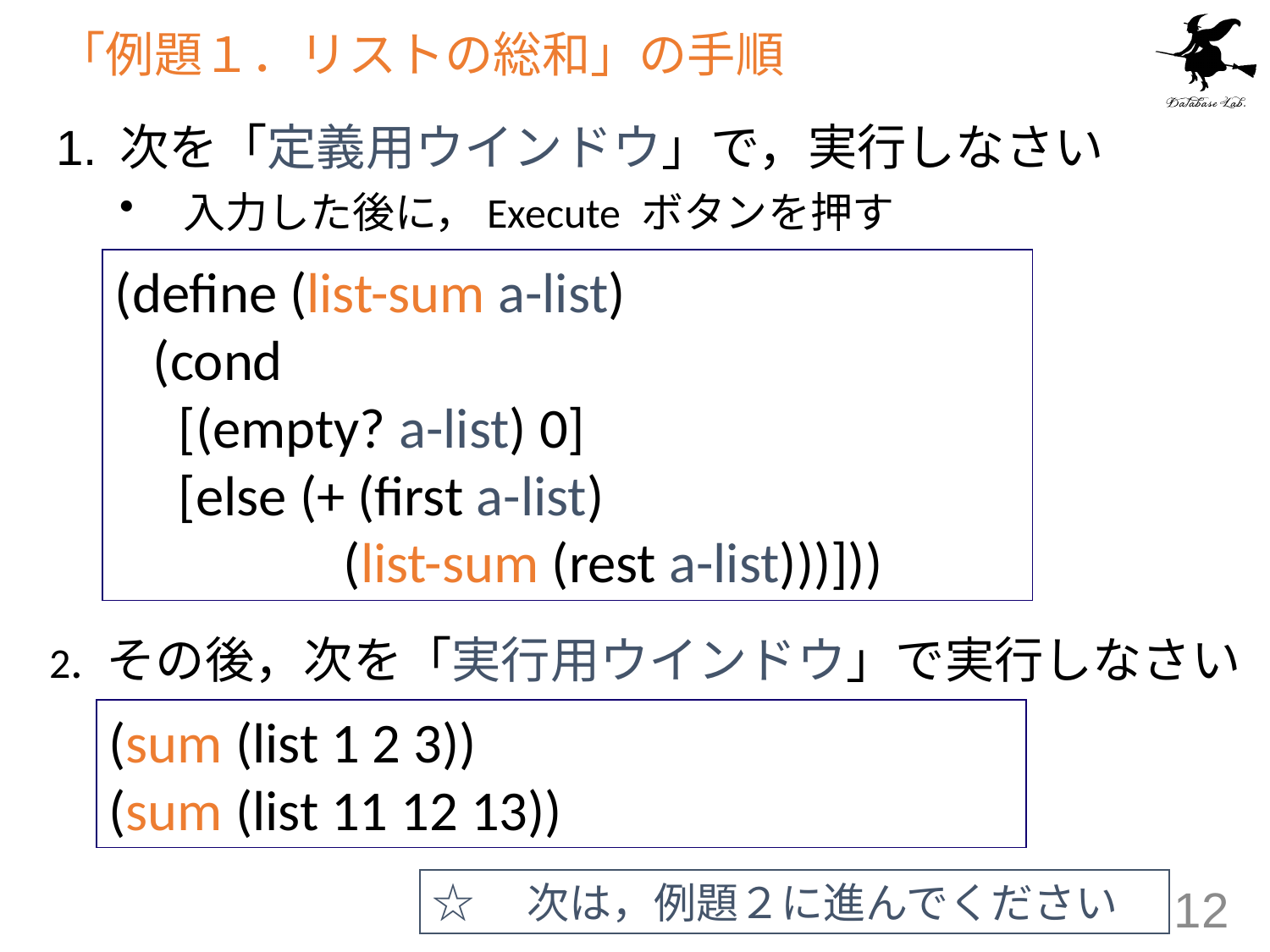

# 「例題１．リストの総和」の手順
次を「定義用ウインドウ」で，実行しなさい
入力した後に，Execute ボタンを押す
(define (list-sum a-list)
   (cond
     [(empty? a-list) 0]
     [else (+ (first a-list)
                  (list-sum (rest a-list)))]))
2. その後，次を「実行用ウインドウ」で実行しなさい
(sum (list 1 2 3))
(sum (list 11 12 13))
☆　次は，例題２に進んでください
12